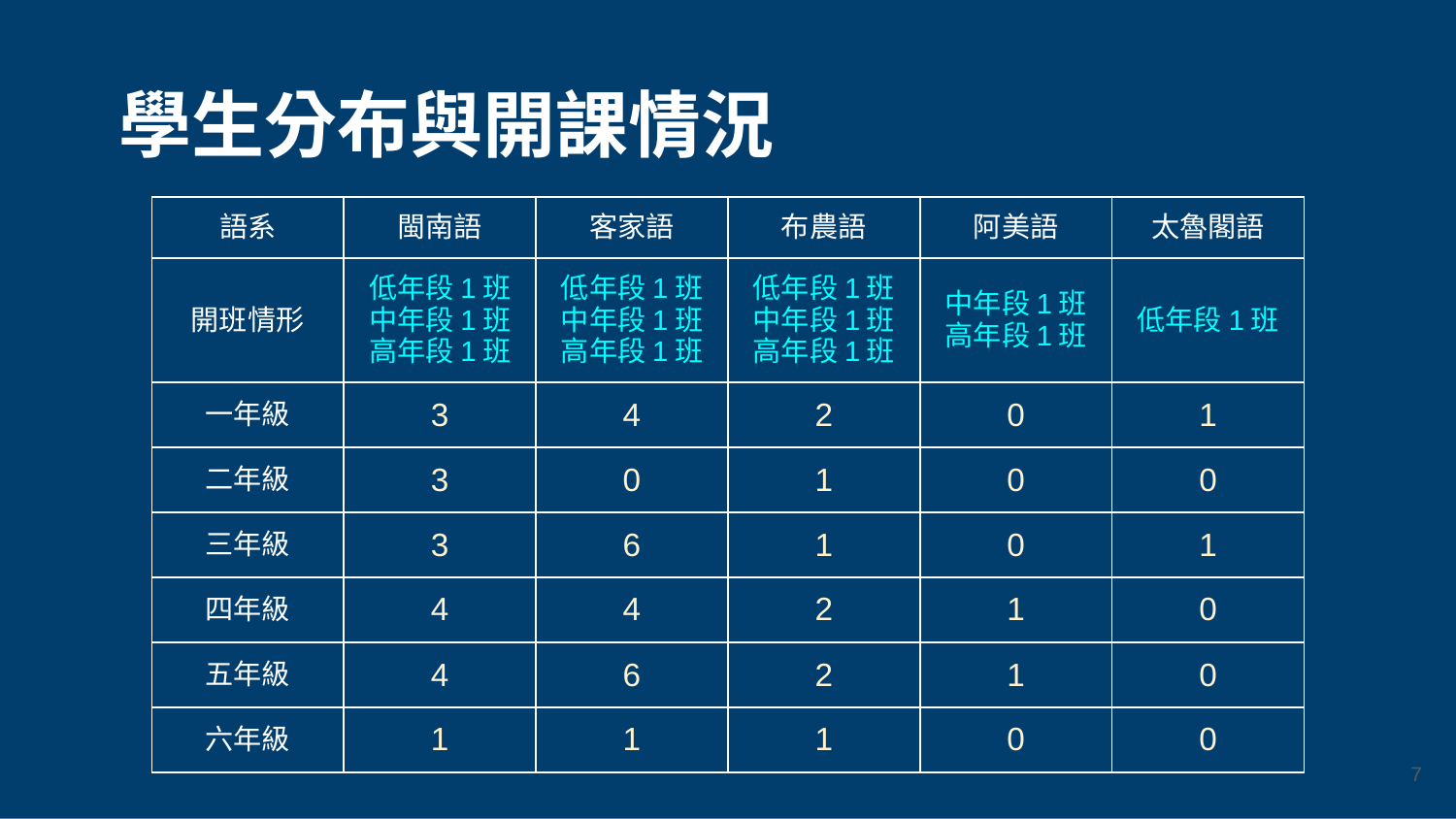

# 學生分布與開課情況
| 語系 | 閩南語 | 客家語 | 布農語 | 阿美語 | 太魯閣語 |
| --- | --- | --- | --- | --- | --- |
| 開班情形 | 低年段1班 中年段1班 高年段1班 | 低年段1班 中年段1班 高年段1班 | 低年段1班 中年段1班 高年段1班 | 中年段1班 高年段1班 | 低年段1班 |
| 一年級 | 3 | 4 | 2 | 0 | 1 |
| 二年級 | 3 | 0 | 1 | 0 | 0 |
| 三年級 | 3 | 6 | 1 | 0 | 1 |
| 四年級 | 4 | 4 | 2 | 1 | 0 |
| 五年級 | 4 | 6 | 2 | 1 | 0 |
| 六年級 | 1 | 1 | 1 | 0 | 0 |

7